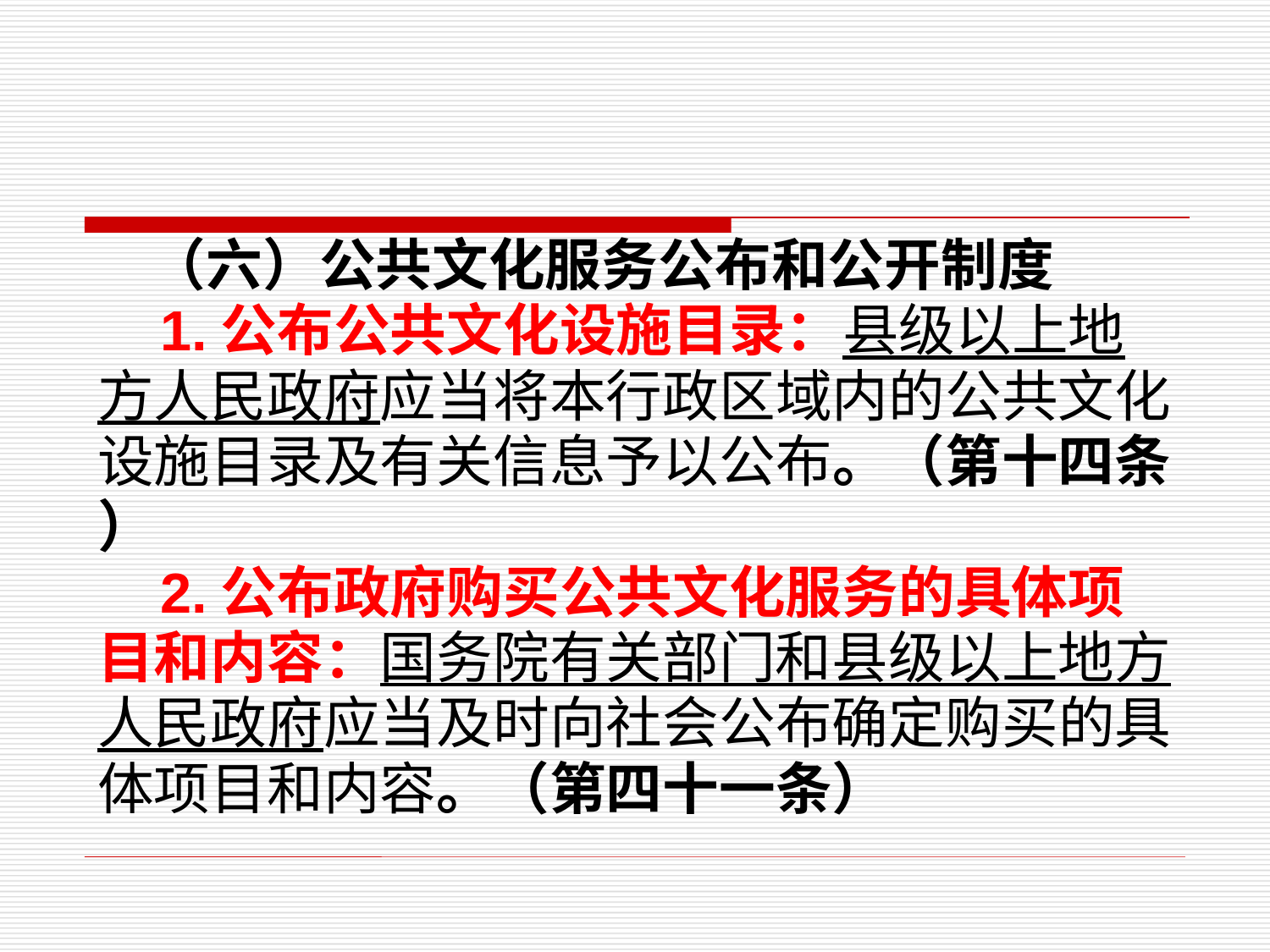

（六）公共文化服务公布和公开制度
    1.公布公共文化设施目录：县级以上地
方人民政府应当将本行政区域内的公共文化
设施目录及有关信息予以公布。（第十四条
）
    2.公布政府购买公共文化服务的具体项
目和内容：国务院有关部门和县级以上地方
人民政府应当及时向社会公布确定购买的具
体项目和内容。（第四十一条）